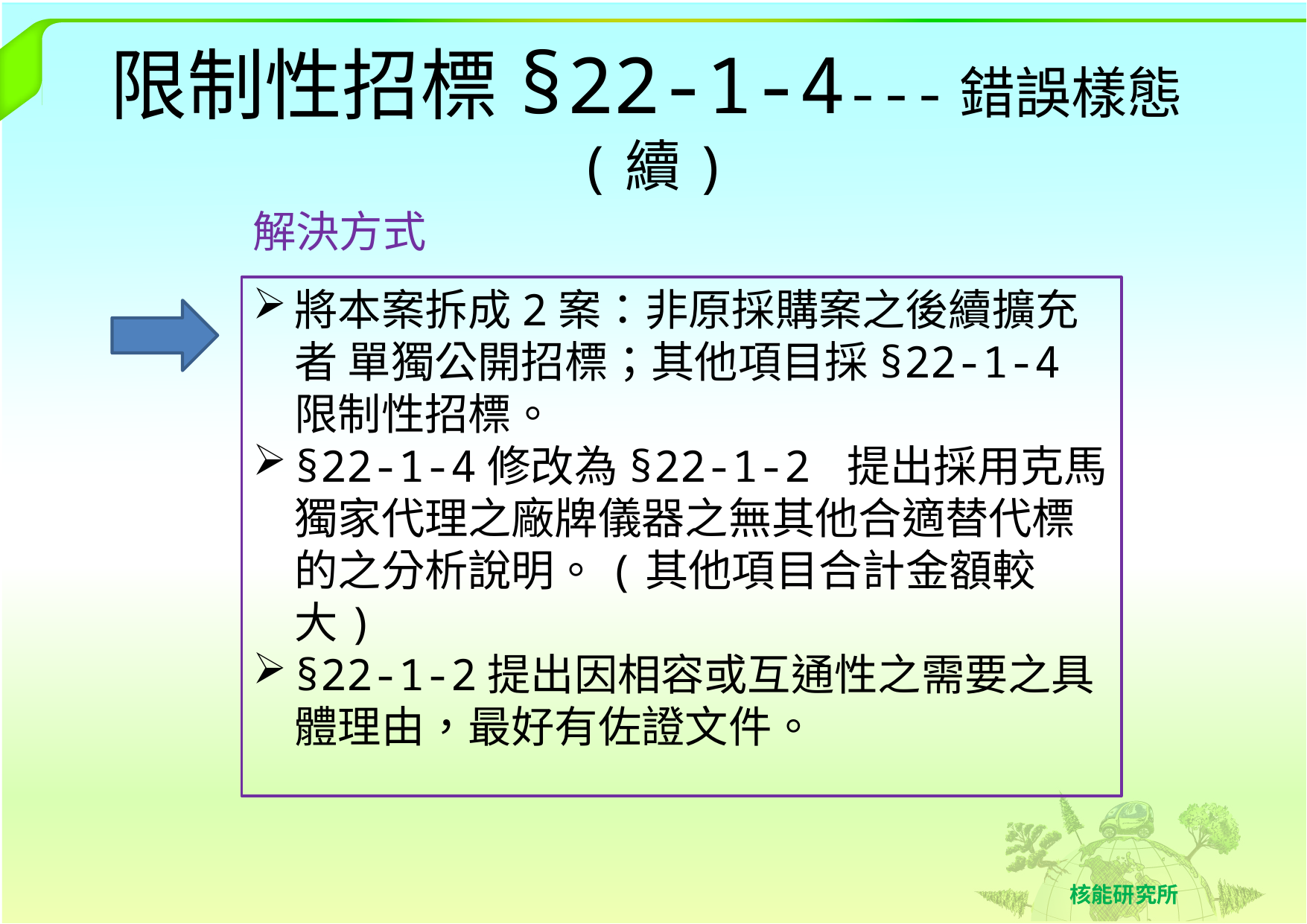

# 限制性招標§22-1-4---錯誤樣態(續)
解決方式
將本案拆成2案：非原採購案之後續擴充者 單獨公開招標；其他項目採§22-1-4限制性招標。
§22-1-4修改為§22-1-2 提出採用克馬獨家代理之廠牌儀器之無其他合適替代標的之分析說明。(其他項目合計金額較大)
§22-1-2提出因相容或互通性之需要之具體理由，最好有佐證文件。